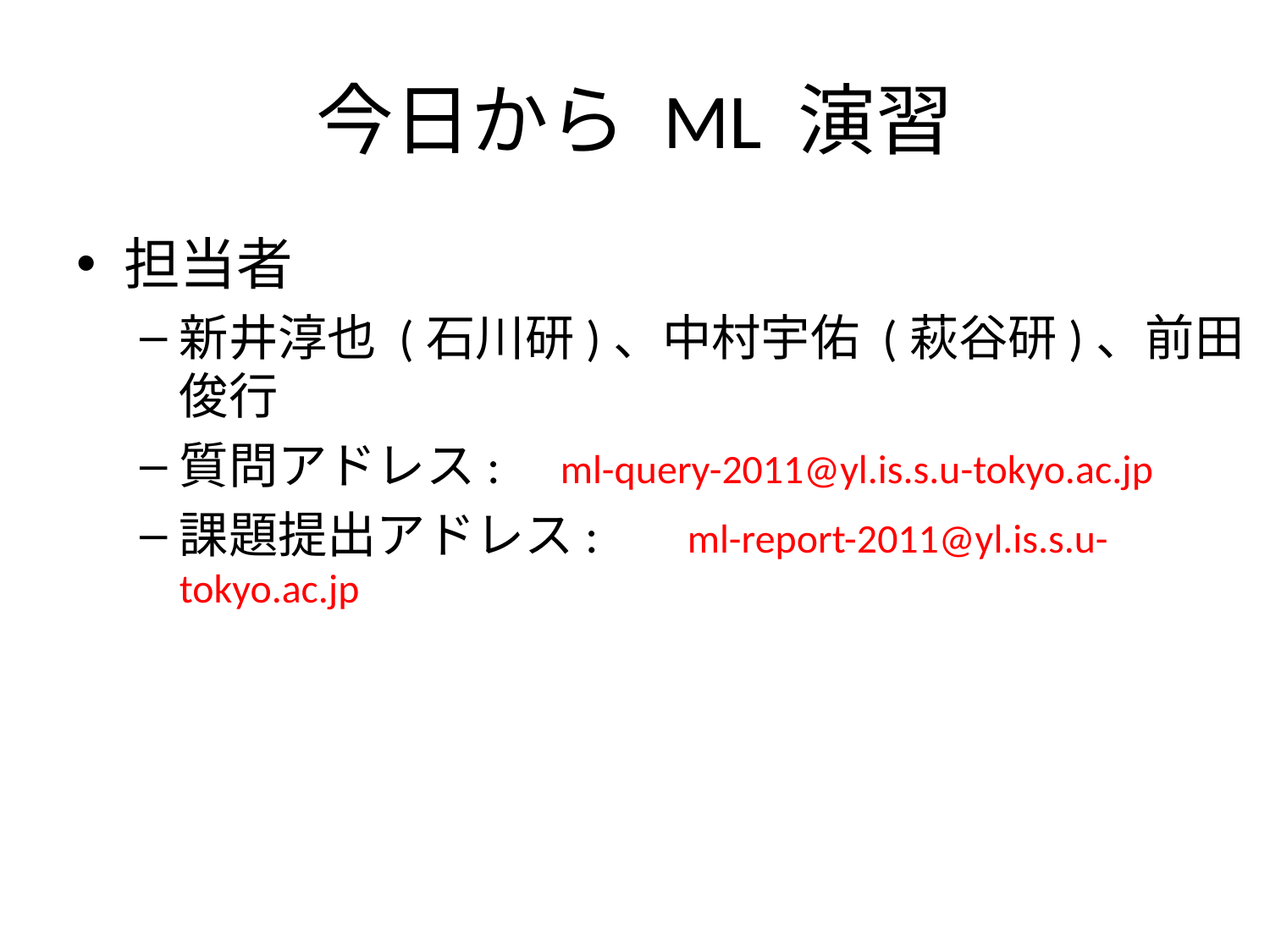

# 今日から ML 演習
担当者
新井淳也 (石川研)、中村宇佑 (萩谷研)、前田俊行
質問アドレス: 	ml-query-2011@yl.is.s.u-tokyo.ac.jp
課題提出アドレス: 	ml-report-2011@yl.is.s.u-tokyo.ac.jp